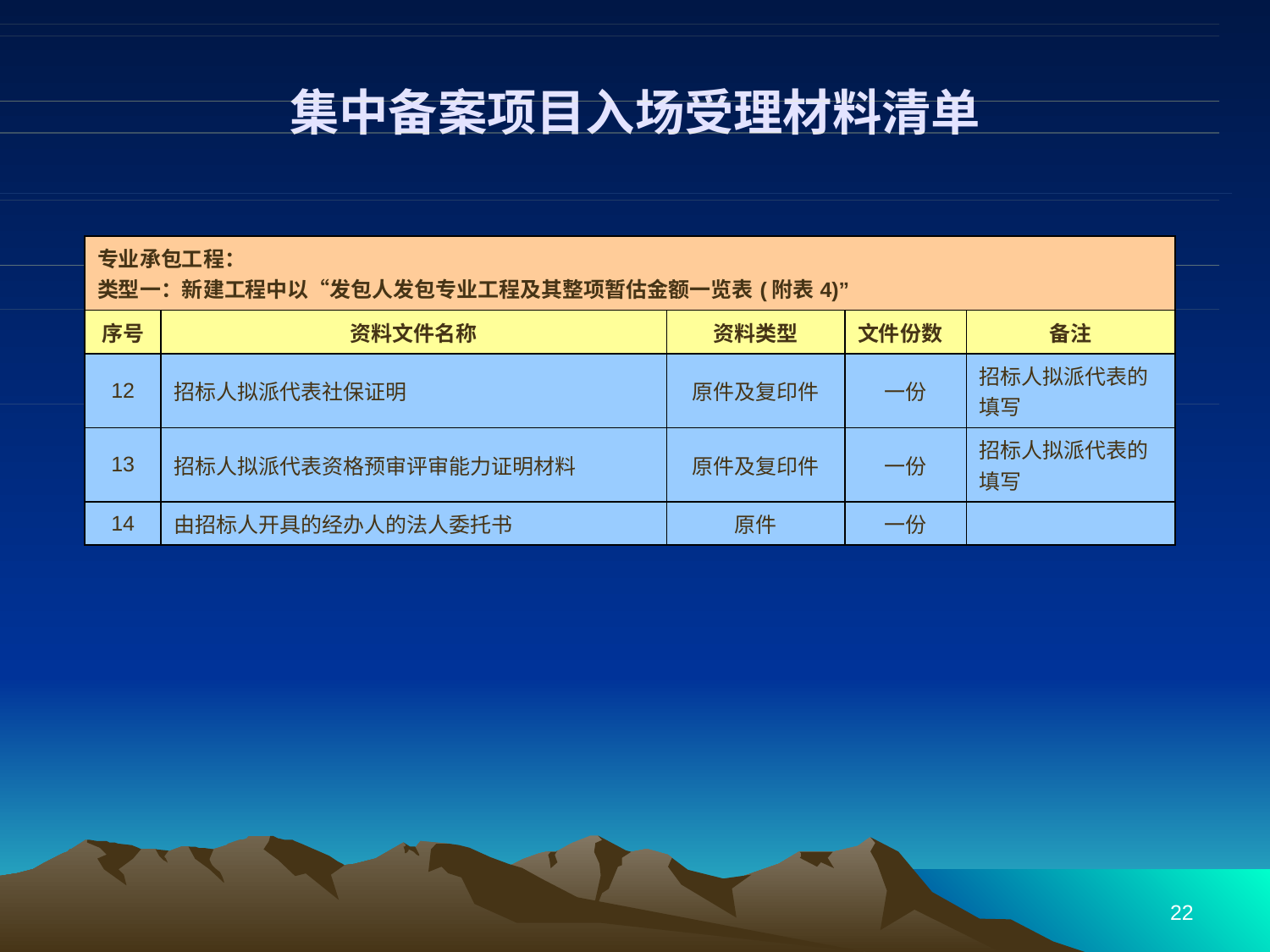

# 集中备案项目入场受理材料清单

| 专业承包工程： 类型一：新建工程中以“发包人发包专业工程及其整项暂估金额一览表(附表4)” |  |  |  |  |
| --- | --- | --- | --- | --- |
| 序号 | 资料文件名称 | 资料类型 | 文件份数 | 备注 |
| 12 | 招标人拟派代表社保证明 | 原件及复印件 | 一份 | 招标人拟派代表的填写 |
| 13 | 招标人拟派代表资格预审评审能力证明材料 | 原件及复印件 | 一份 | 招标人拟派代表的填写 |
| 14 | 由招标人开具的经办人的法人委托书 | 原件 | 一份 |  |

22